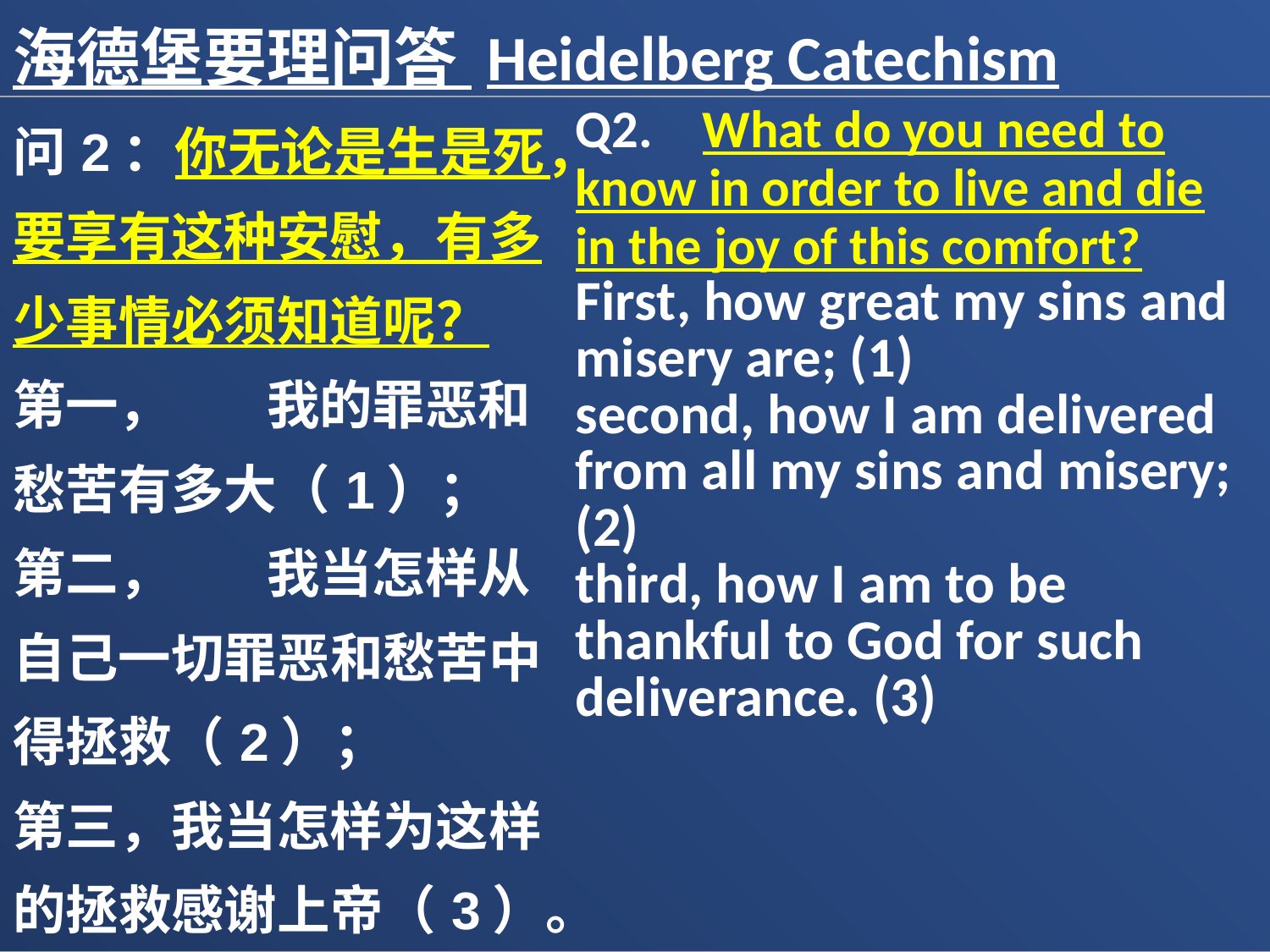

海德堡要理问答 Heidelberg Catechism

| 问2：你无论是生是死，要享有这种安慰，有多少事情必须知道呢？ 第一， 我的罪恶和愁苦有多大（1）； 第二， 我当怎样从自己一切罪恶和愁苦中得拯救（2）； 第三，我当怎样为这样的拯救感谢上帝（3）。 | Q2. What do you need to know in order to live and die in the joy of this comfort? First, how great my sins and misery are; (1) second, how I am delivered from all my sins and misery; (2) third, how I am to be thankful to God for such deliverance. (3) |
| --- | --- |